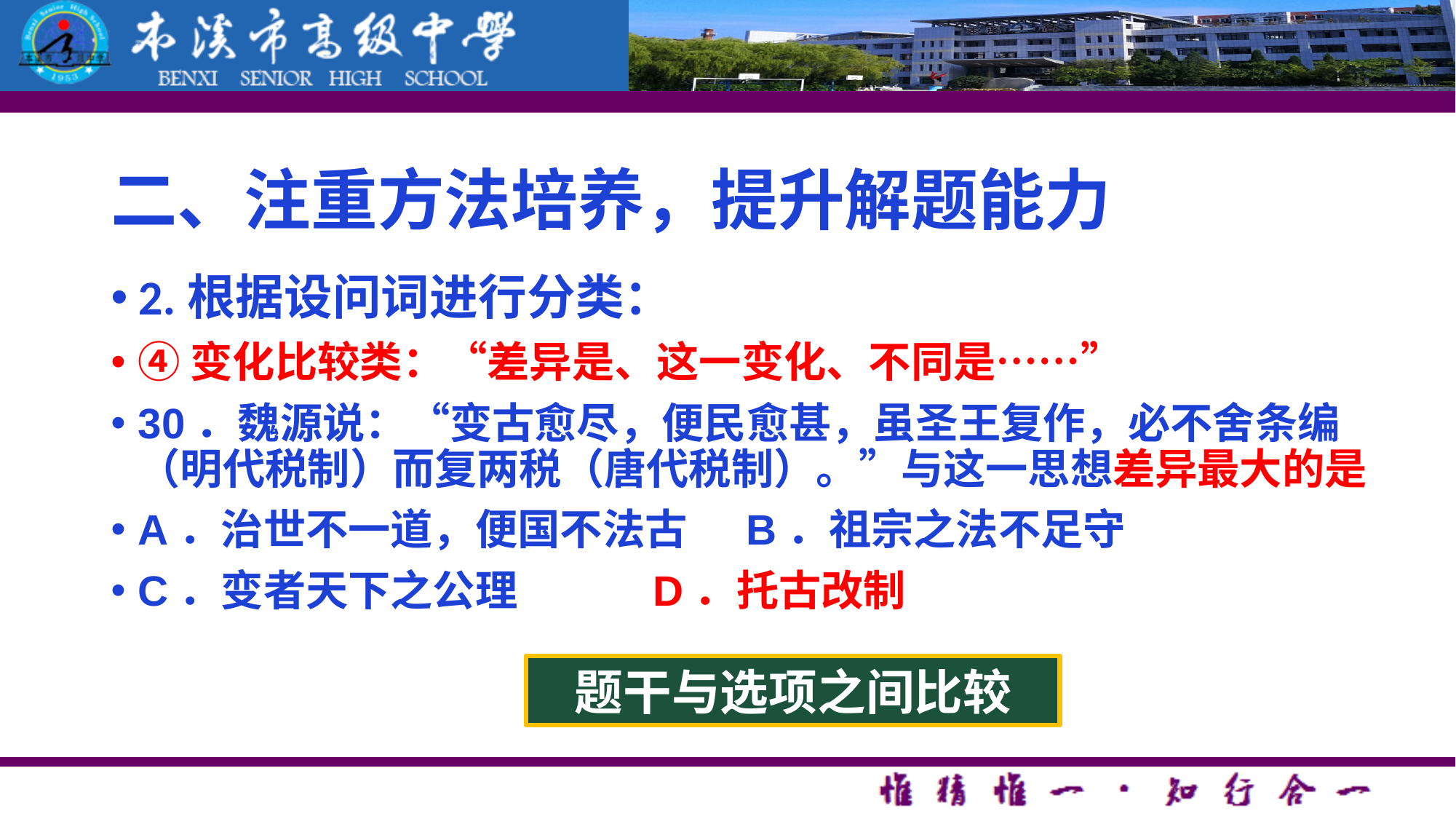

# 二、注重方法培养，提升解题能力
2.根据设问词进行分类：
④变化比较类：“差异是、这一变化、不同是……”
30．魏源说：“变古愈尽，便民愈甚，虽圣王复作，必不舍条编（明代税制）而复两税（唐代税制）。”与这一思想差异最大的是
A．治世不一道，便国不法古     B．祖宗之法不足守
C．变者天下之公理             D．托古改制

题干与选项之间比较